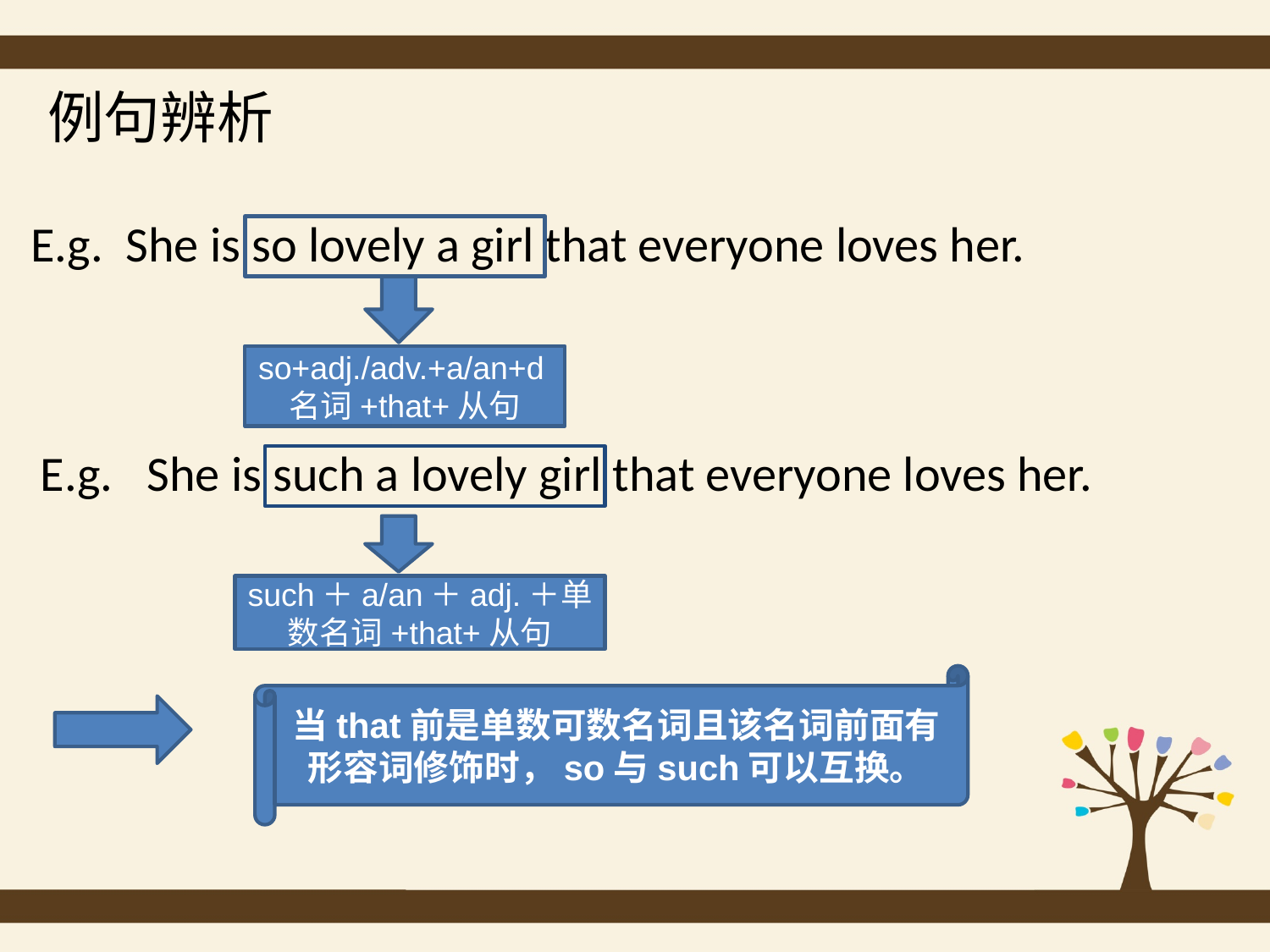

例句辨析
E.g.  She is so lovely a girl that everyone loves her.

so+adj./adv.+a/an+d名词+that+从句
E.g.   She is such a lovely girl that everyone loves her.

such＋a/an＋adj.＋单数名词+that+从句
当that前是单数可数名词且该名词前面有形容词修饰时，so与such可以互换。